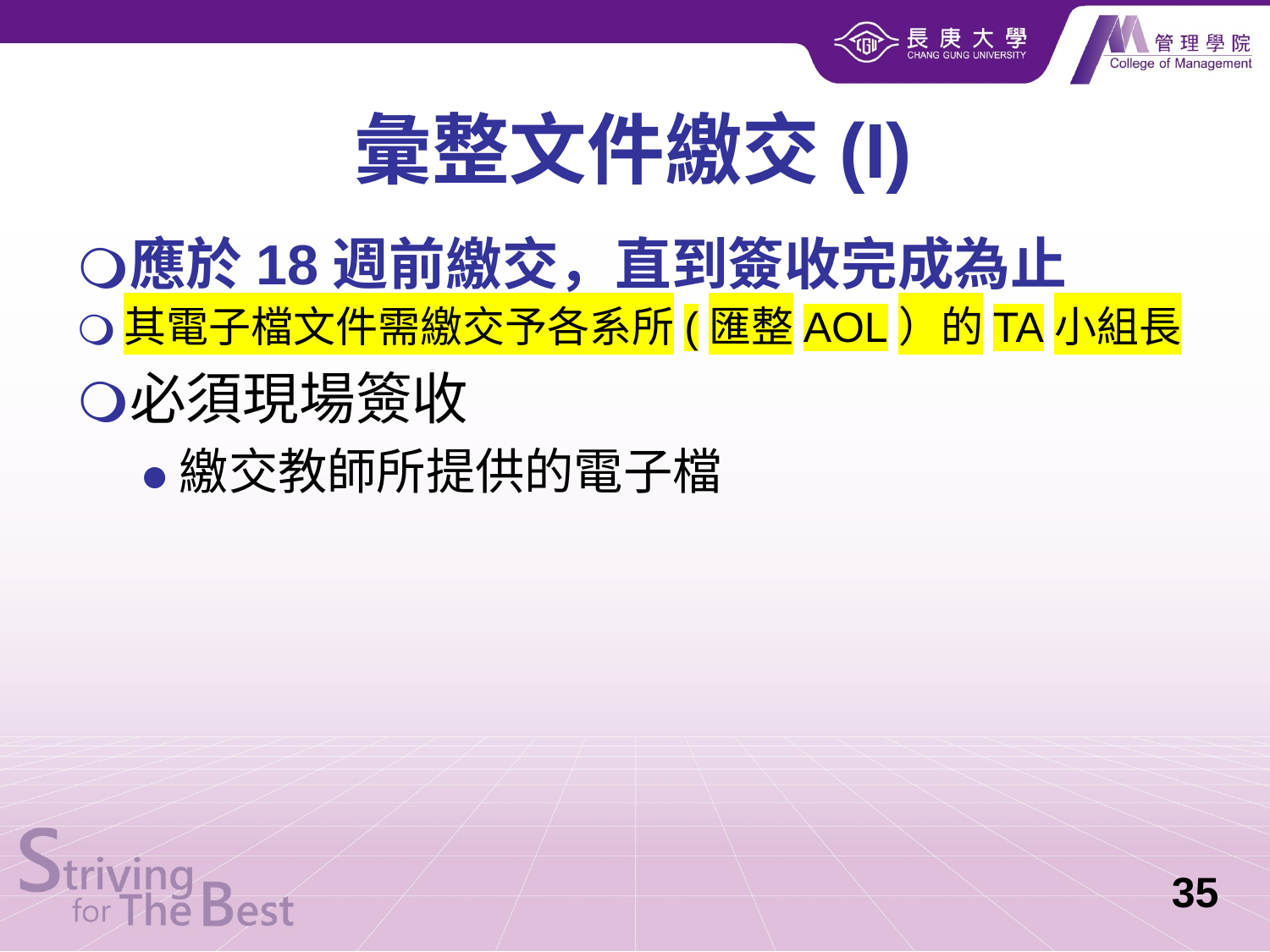

彙整文件繳交(I)
應於18週前繳交，直到簽收完成為止
其電子檔文件需繳交予各系所(匯整AOL）的TA小組長
必須現場簽收
繳交教師所提供的電子檔
35